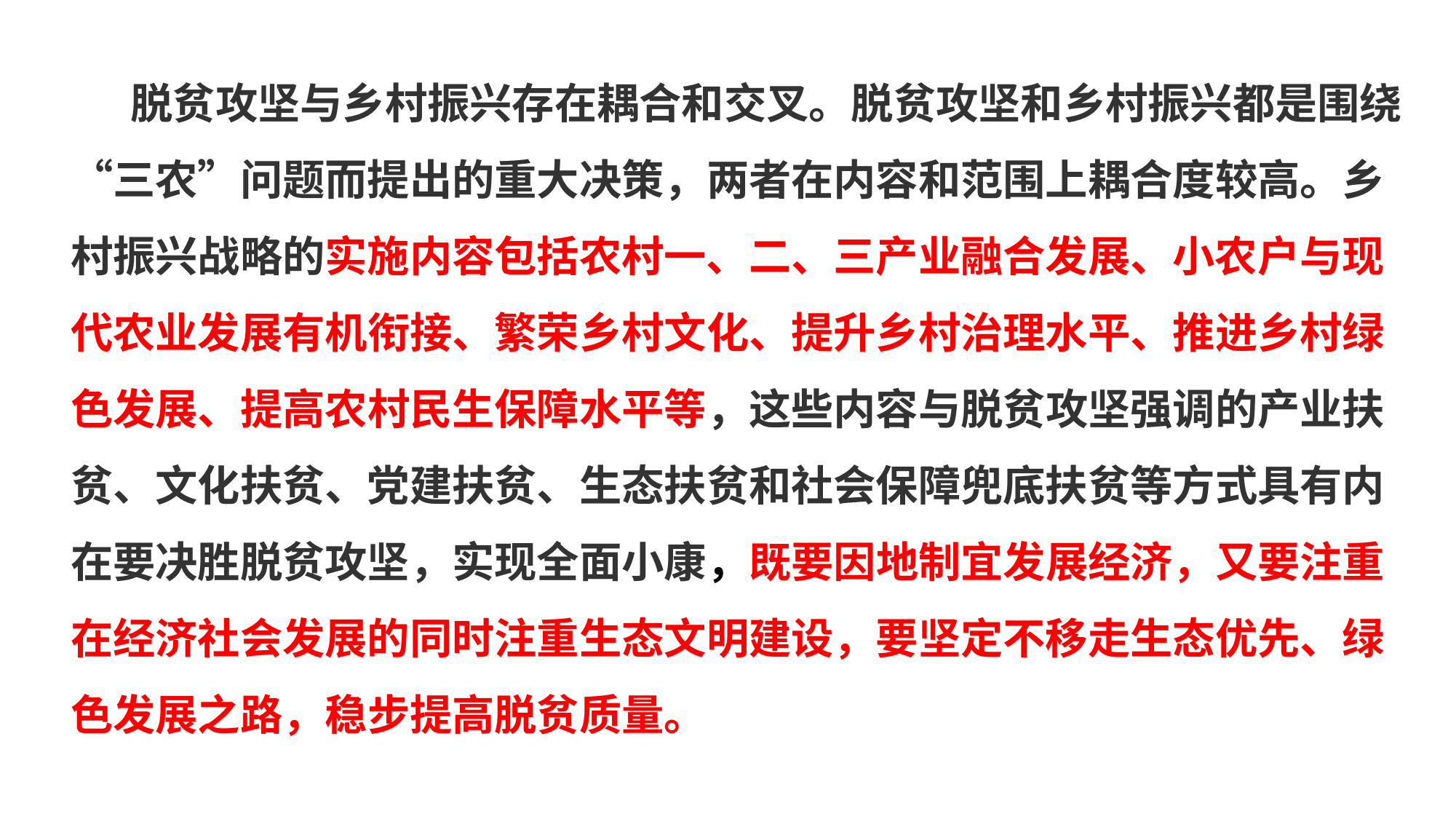

脱贫攻坚与乡村振兴存在耦合和交叉。脱贫攻坚和乡村振兴都是围绕“三农”问题而提出的重大决策，两者在内容和范围上耦合度较高。乡村振兴战略的实施内容包括农村一、二、三产业融合发展、小农户与现代农业发展有机衔接、繁荣乡村文化、提升乡村治理水平、推进乡村绿色发展、提高农村民生保障水平等，这些内容与脱贫攻坚强调的产业扶贫、文化扶贫、党建扶贫、生态扶贫和社会保障兜底扶贫等方式具有内在要决胜脱贫攻坚，实现全面小康，既要因地制宜发展经济，又要注重在经济社会发展的同时注重生态文明建设，要坚定不移走生态优先、绿色发展之路，稳步提高脱贫质量。